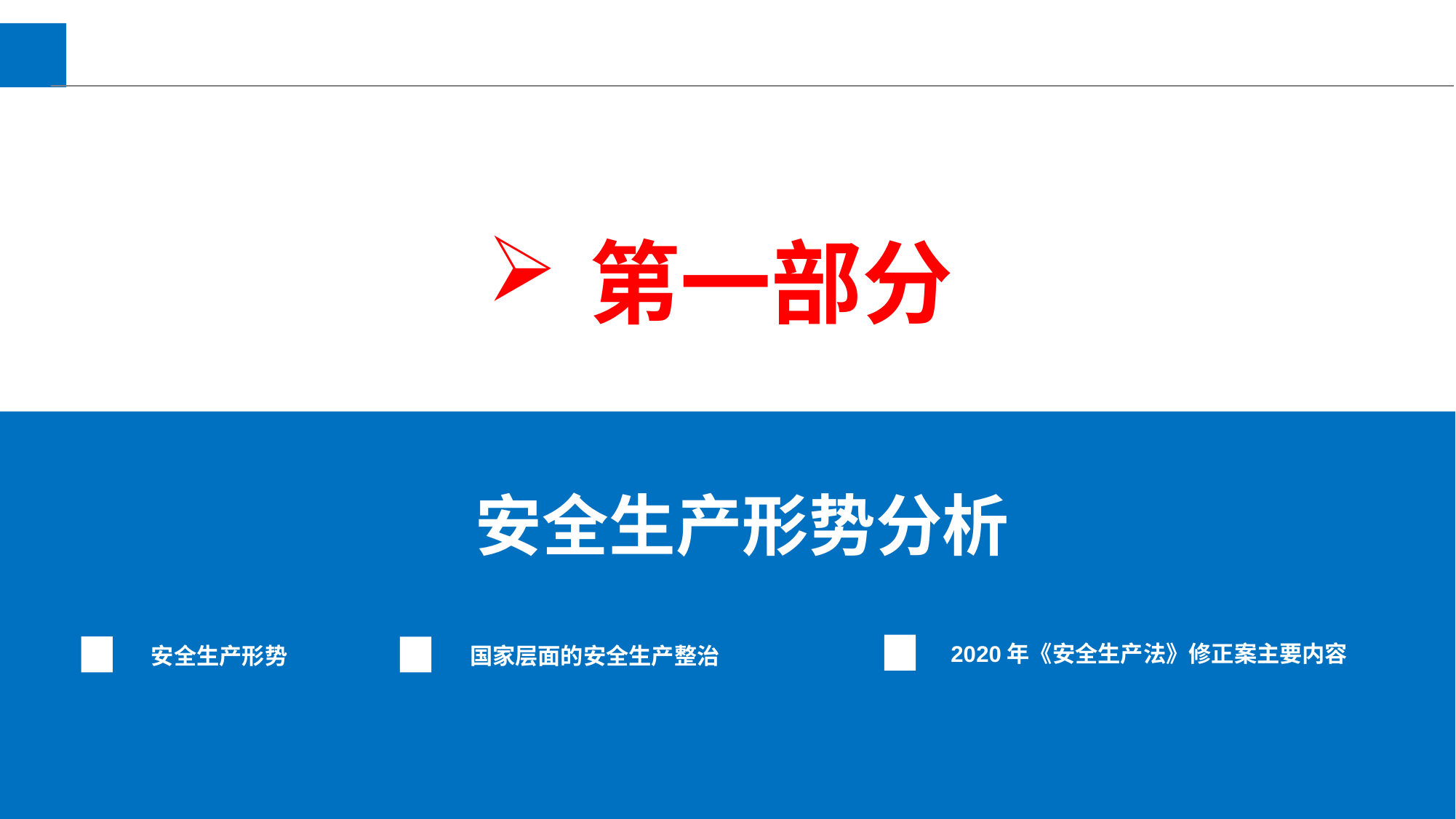

第一部分

安全生产形势分析
2020年《安全生产法》修正案主要内容

安全生产形势

国家层面的安全生产整治